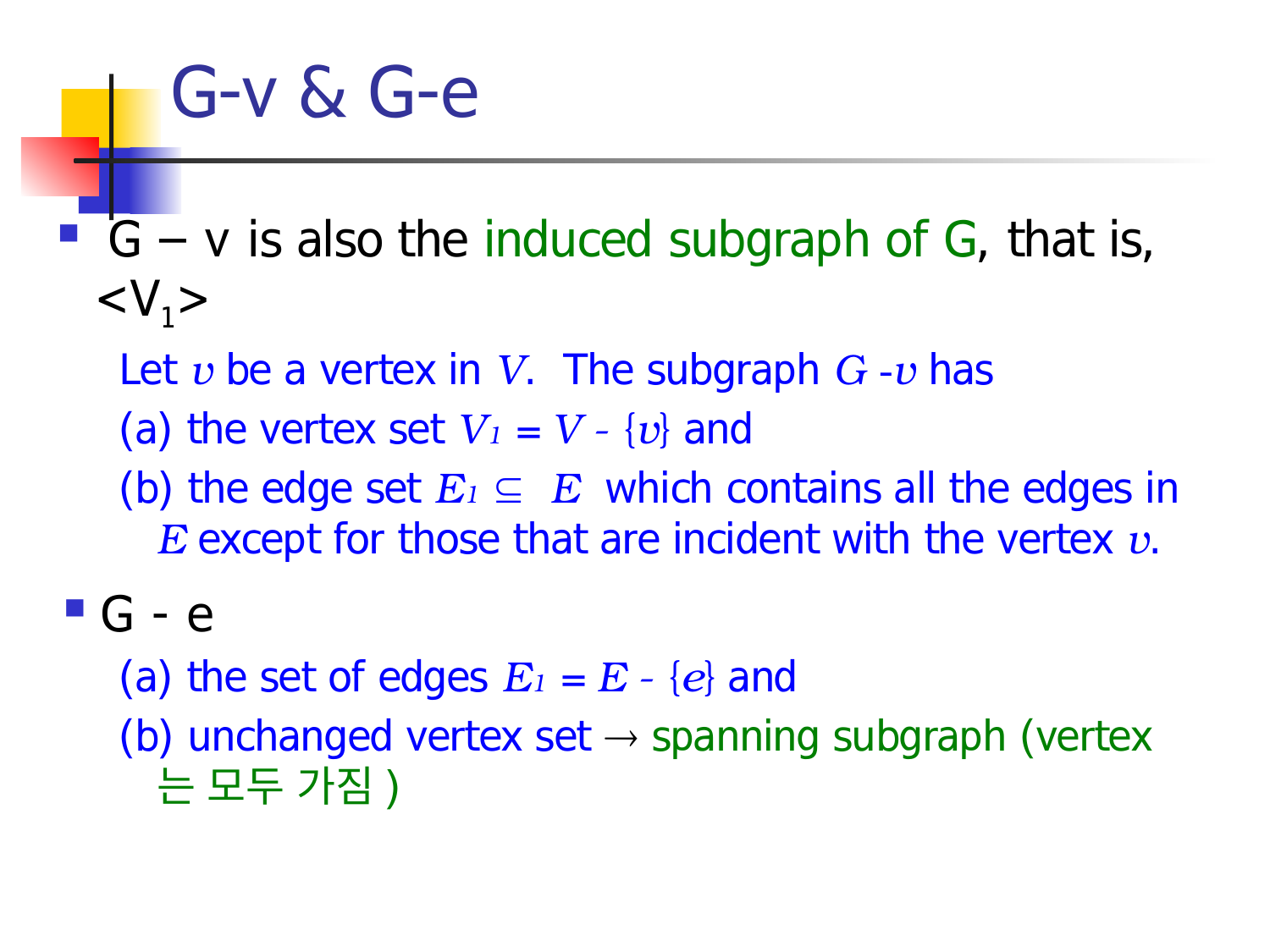

# G-v & G-e
 G – v is also the induced subgraph of G, that is, <V1>
Let v be a vertex in V.  The subgraph G -v has
(a) the vertex set V1 = V - {v} and
(b) the edge set E1 ⊆  E  which contains all the edges in E except for those that are incident with the vertex v.
G - e
(a) the set of edges E1 = E - {e} and
(b) unchanged vertex set → spanning subgraph (vertex는 모두 가짐)